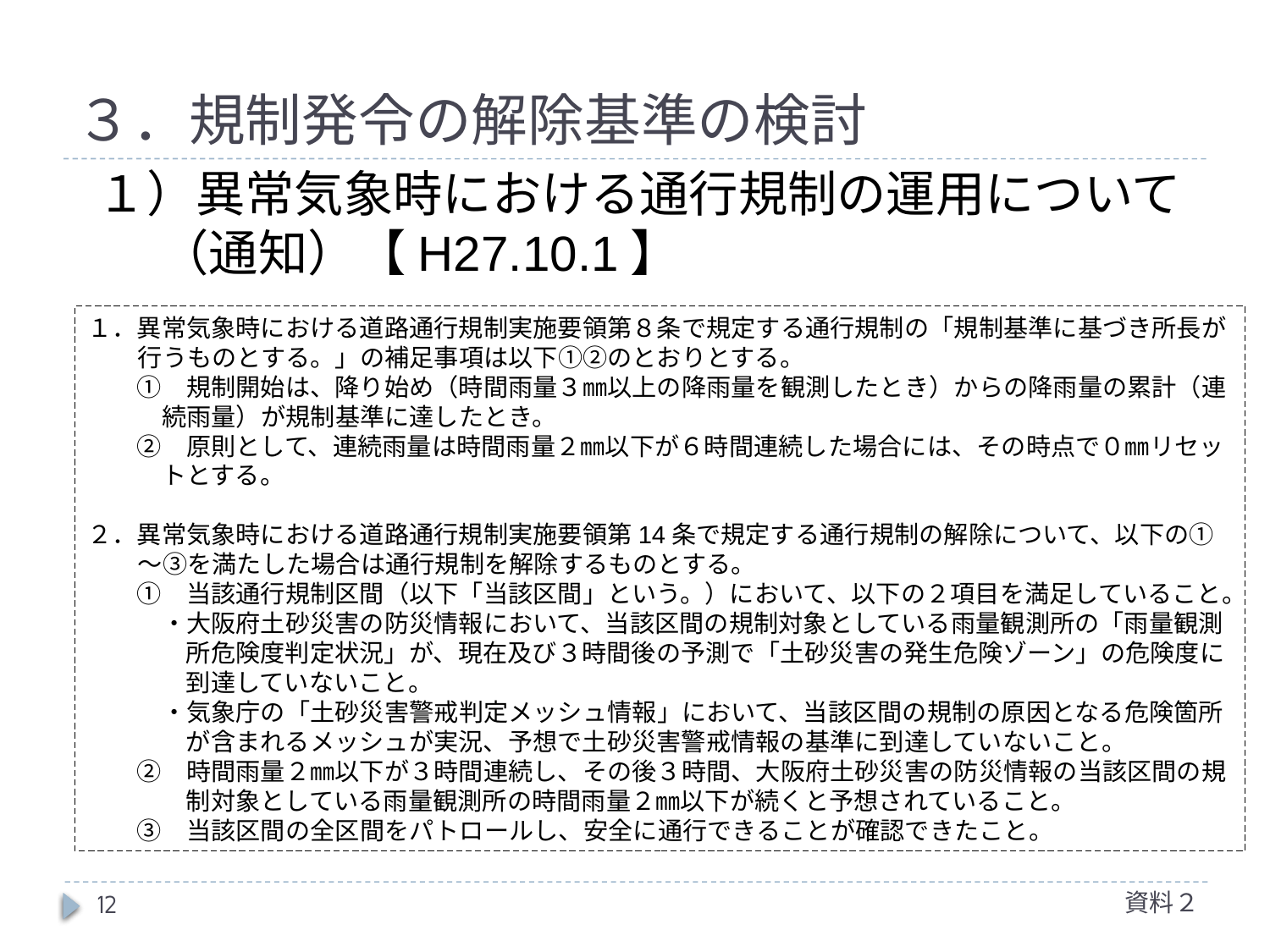

# ３．規制発令の解除基準の検討
１）異常気象時における通行規制の運用について（通知）【H27.10.1】
１．異常気象時における道路通行規制実施要領第８条で規定する通行規制の「規制基準に基づき所長が行うものとする。」の補足事項は以下①②のとおりとする。
　　①　規制開始は、降り始め（時間雨量３㎜以上の降雨量を観測したとき）からの降雨量の累計（連続雨量）が規制基準に達したとき。
　　②　原則として、連続雨量は時間雨量２㎜以下が６時間連続した場合には、その時点で０㎜リセットとする。

２．異常気象時における道路通行規制実施要領第14条で規定する通行規制の解除について、以下の①～③を満たした場合は通行規制を解除するものとする。
　　①　当該通行規制区間（以下「当該区間」という。）において、以下の２項目を満足していること。
　　　・大阪府土砂災害の防災情報において、当該区間の規制対象としている雨量観測所の「雨量観測所危険度判定状況」が、現在及び３時間後の予測で「土砂災害の発生危険ゾーン」の危険度に到達していないこと。
　　　・気象庁の「土砂災害警戒判定メッシュ情報」において、当該区間の規制の原因となる危険箇所が含まれるメッシュが実況、予想で土砂災害警戒情報の基準に到達していないこと。
　　②　時間雨量２㎜以下が３時間連続し、その後３時間、大阪府土砂災害の防災情報の当該区間の規制対象としている雨量観測所の時間雨量２㎜以下が続くと予想されていること。
　　③　当該区間の全区間をパトロールし、安全に通行できることが確認できたこと。
資料２
12